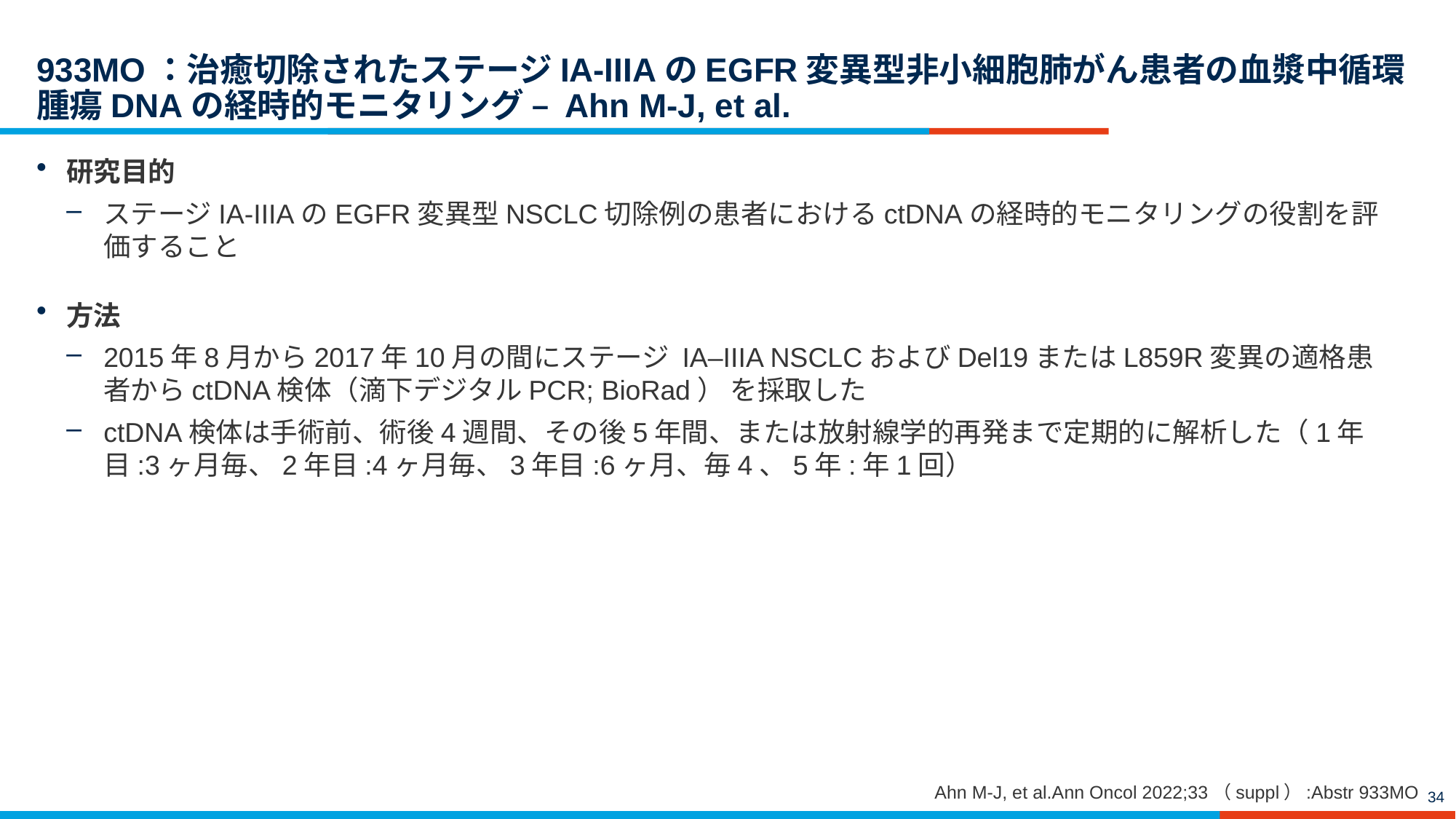

# 933MO：治癒切除されたステージIA-IIIAのEGFR変異型非小細胞肺がん患者の血漿中循環腫瘍DNAの経時的モニタリング – Ahn M-J, et al.
研究目的
ステージIA-IIIAのEGFR変異型NSCLC切除例の患者におけるctDNAの経時的モニタリングの役割を評価すること
方法
2015年8月から2017年10月の間にステージ IA–IIIA NSCLCおよびDel19またはL859R変異の適格患者からctDNA検体（滴下デジタルPCR; BioRad） を採取した
ctDNA検体は手術前、術後4週間、その後5年間、または放射線学的再発まで定期的に解析した（1年目:3ヶ月毎、2年目:4ヶ月毎、3年目:6ヶ月、毎4、5年:年1回）

Ahn M-J, et al.Ann Oncol 2022;33（suppl）:Abstr 933MO